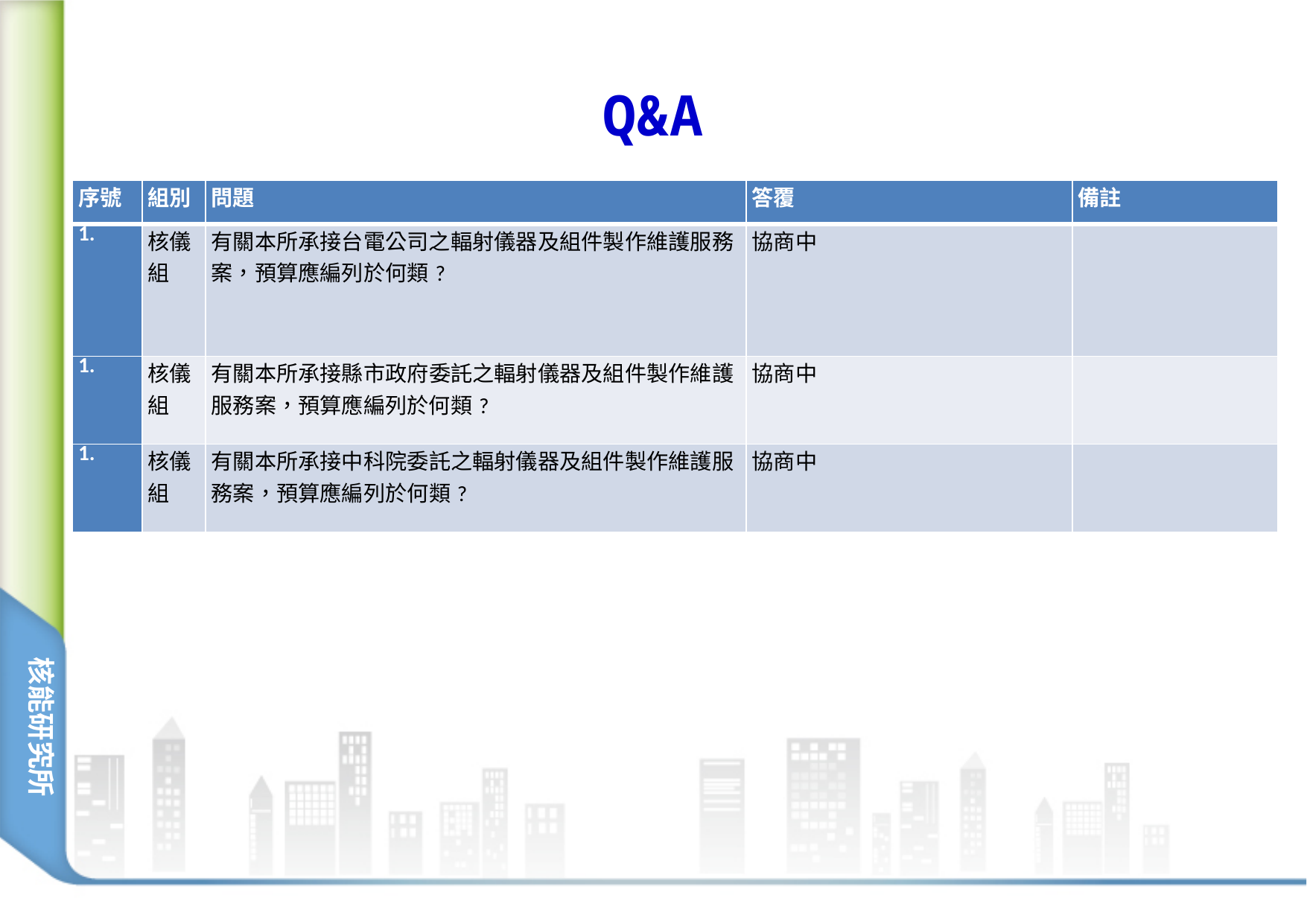

# Q&A
| 序號 | 組別 | 問題 | 答覆 | 備註 |
| --- | --- | --- | --- | --- |
|  | 核儀組 | 有關本所承接台電公司之輻射儀器及組件製作維護服務案，預算應編列於何類? | 協商中 |  |
|  | 核儀組 | 有關本所承接縣市政府委託之輻射儀器及組件製作維護服務案，預算應編列於何類? | 協商中 |  |
|  | 核儀組 | 有關本所承接中科院委託之輻射儀器及組件製作維護服務案，預算應編列於何類? | 協商中 |  |